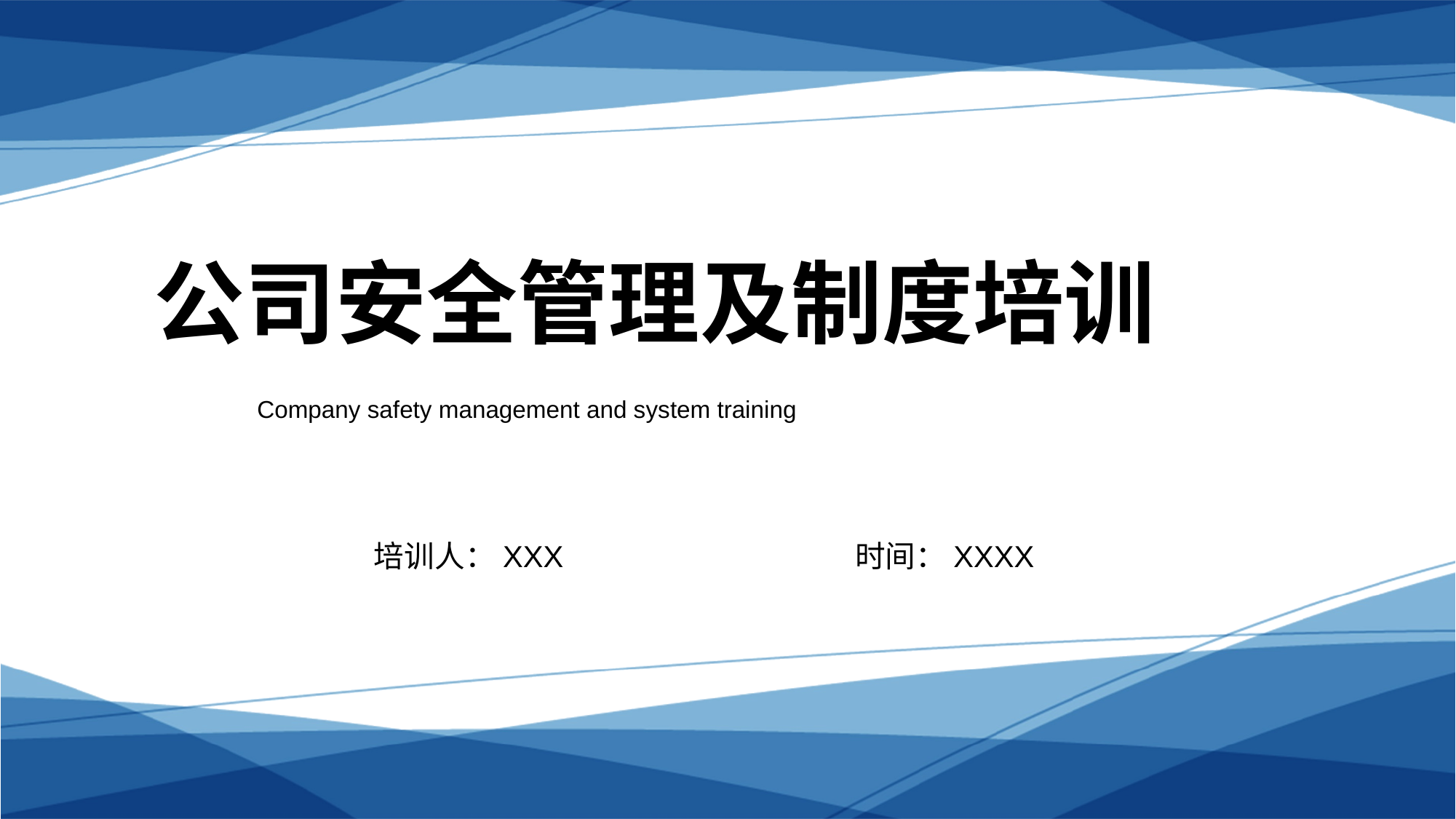

公司安全管理及制度培训

Company safety management and system training
培训人：XXX                                  时间：XXXX